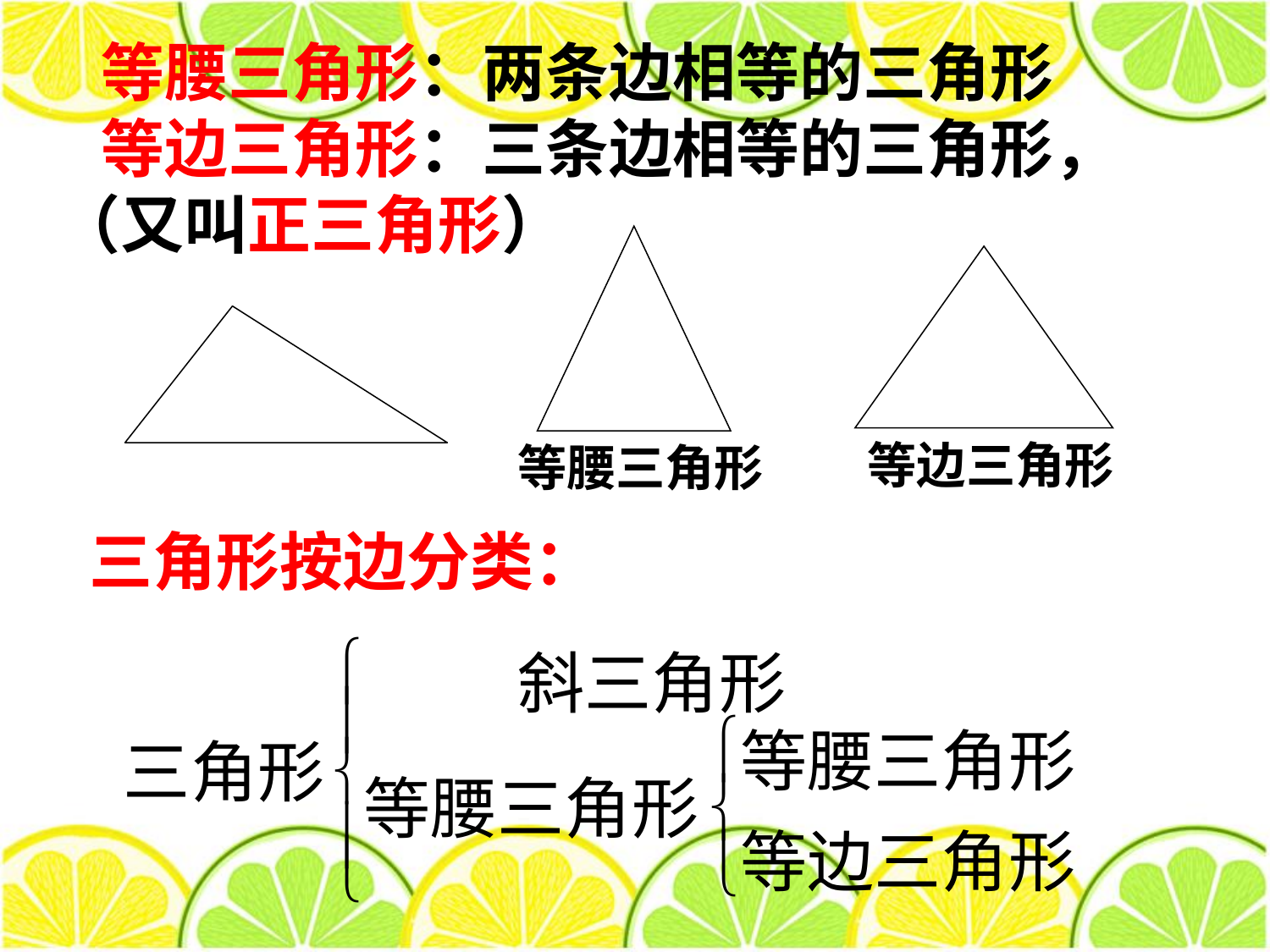

等腰三角形：两条边相等的三角形
  等边三角形：三条边相等的三角形，（又叫正三角形）

等腰三角形

等边三角形

三角形按边分类：

斜三角形

等腰三角形
三角形

等腰三角形

等边三角形